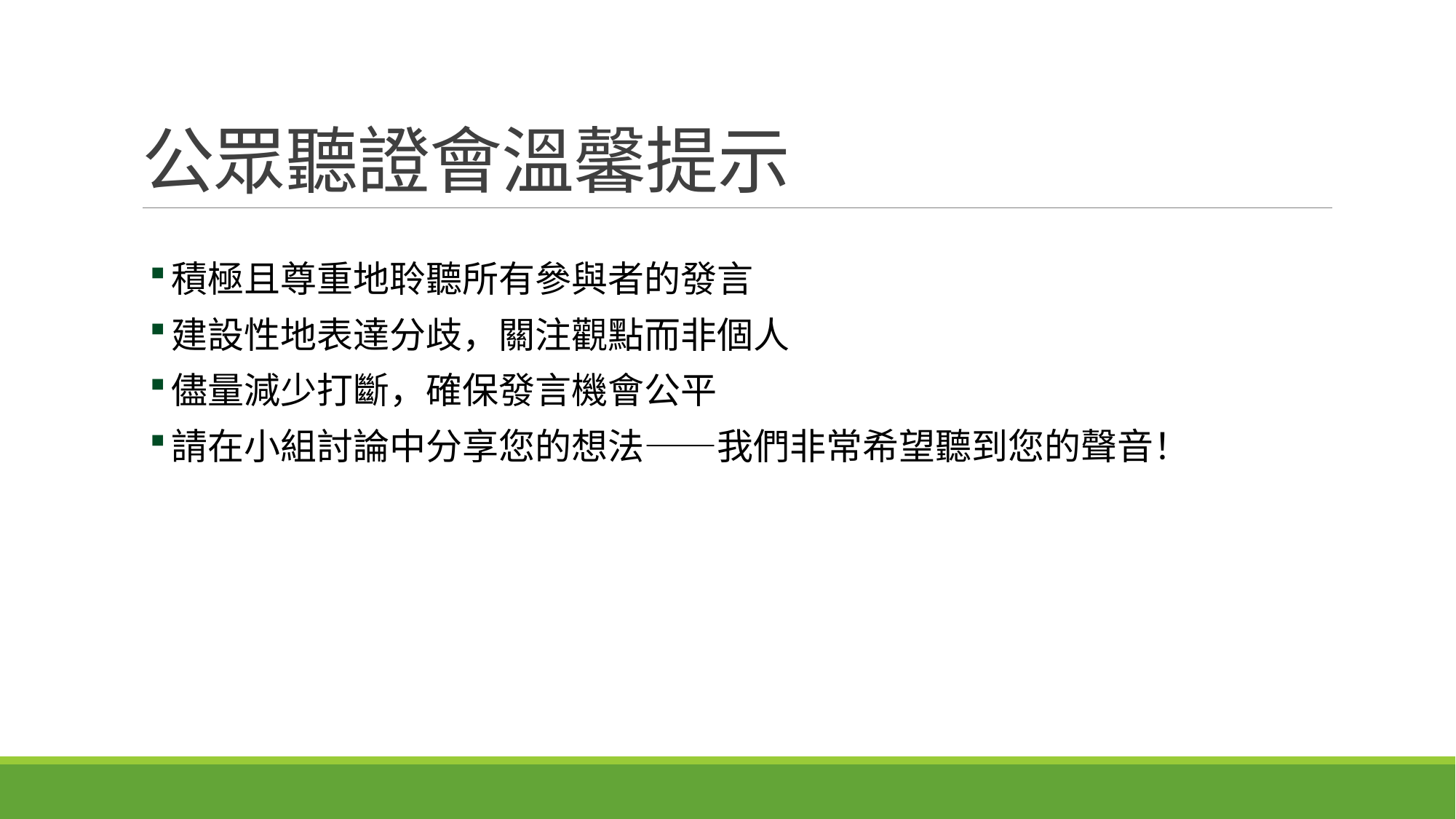

# 公眾聽證會溫馨提示
積極且尊重地聆聽所有參與者的發言
建設性地表達分歧，關注觀點而非個人
儘量減少打斷，確保發言機會公平
請在小組討論中分享您的想法——我們非常希望聽到您的聲音！